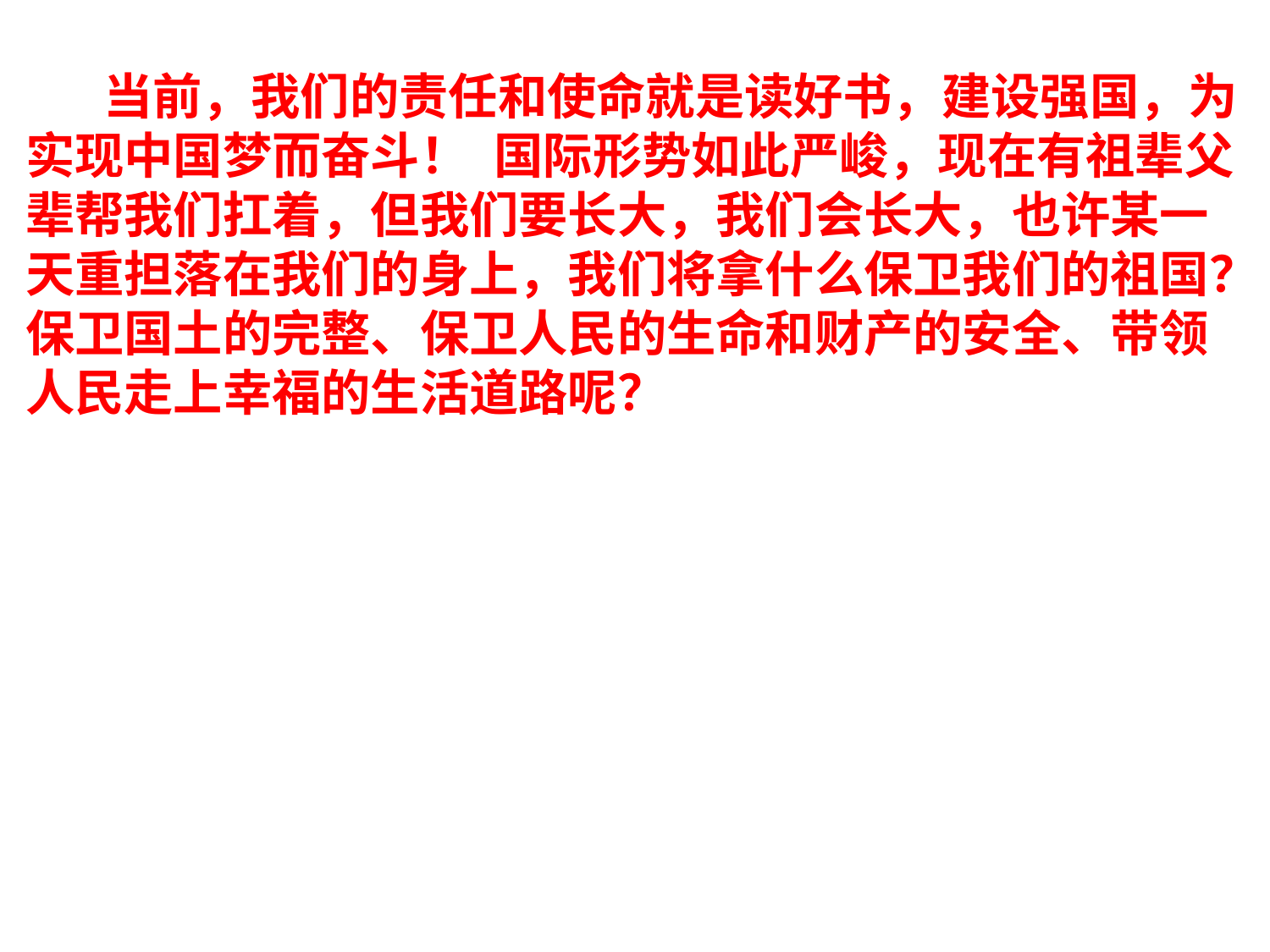

当前，我们的责任和使命就是读好书，建设强国，为实现中国梦而奋斗！ 国际形势如此严峻，现在有祖辈父辈帮我们扛着，但我们要长大，我们会长大，也许某一天重担落在我们的身上，我们将拿什么保卫我们的祖国？保卫国土的完整、保卫人民的生命和财产的安全、带领人民走上幸福的生活道路呢？